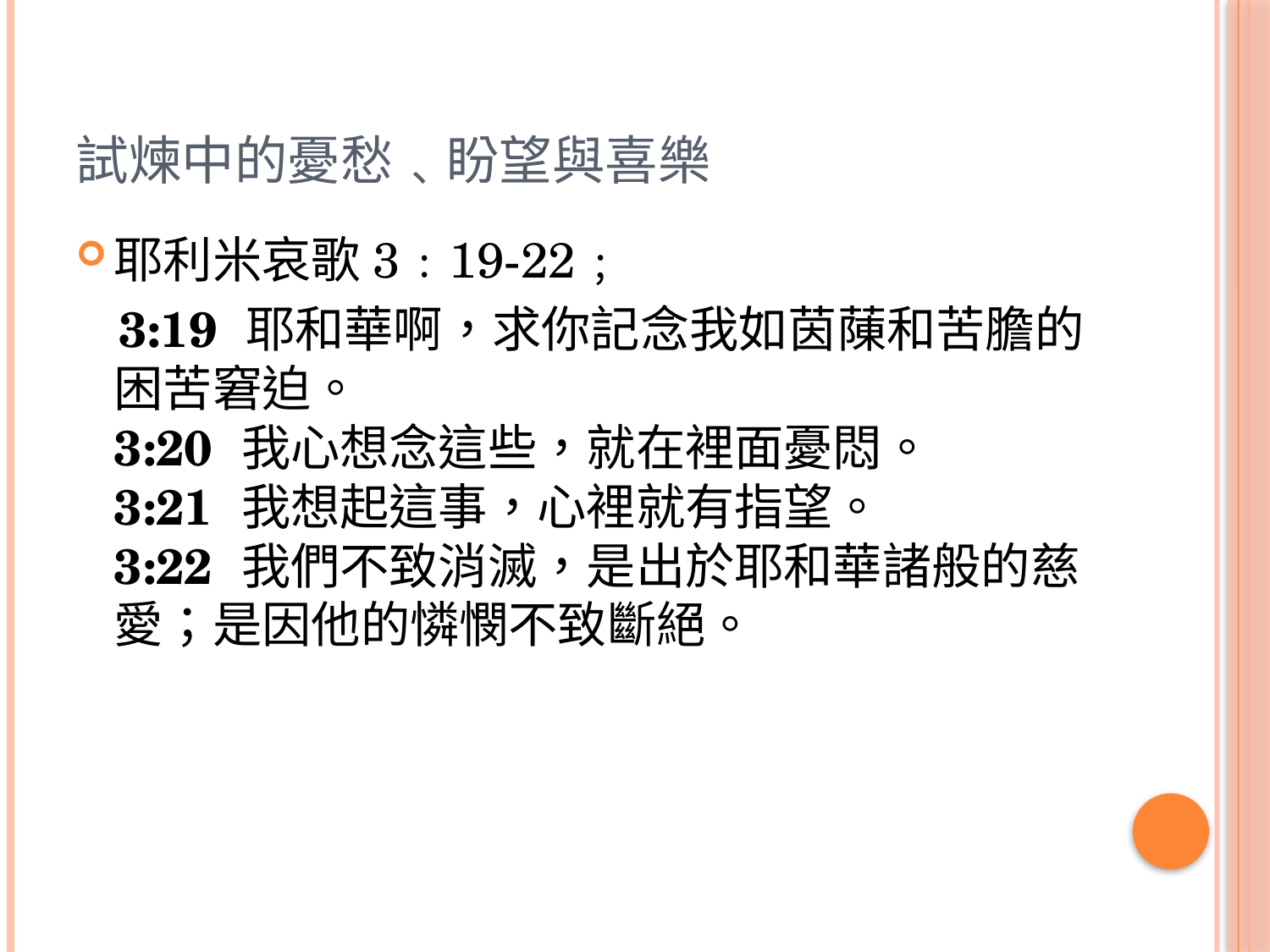

# 試煉中的憂愁﹑盼望與喜樂
耶利米哀歌3﹕19-22﹔
   3:19 耶和華啊，求你記念我如茵蔯和苦膽的困苦窘迫。
3:20 我心想念這些，就在裡面憂悶。
3:21 我想起這事，心裡就有指望。
3:22 我們不致消滅，是出於耶和華諸般的慈愛；是因他的憐憫不致斷絕。